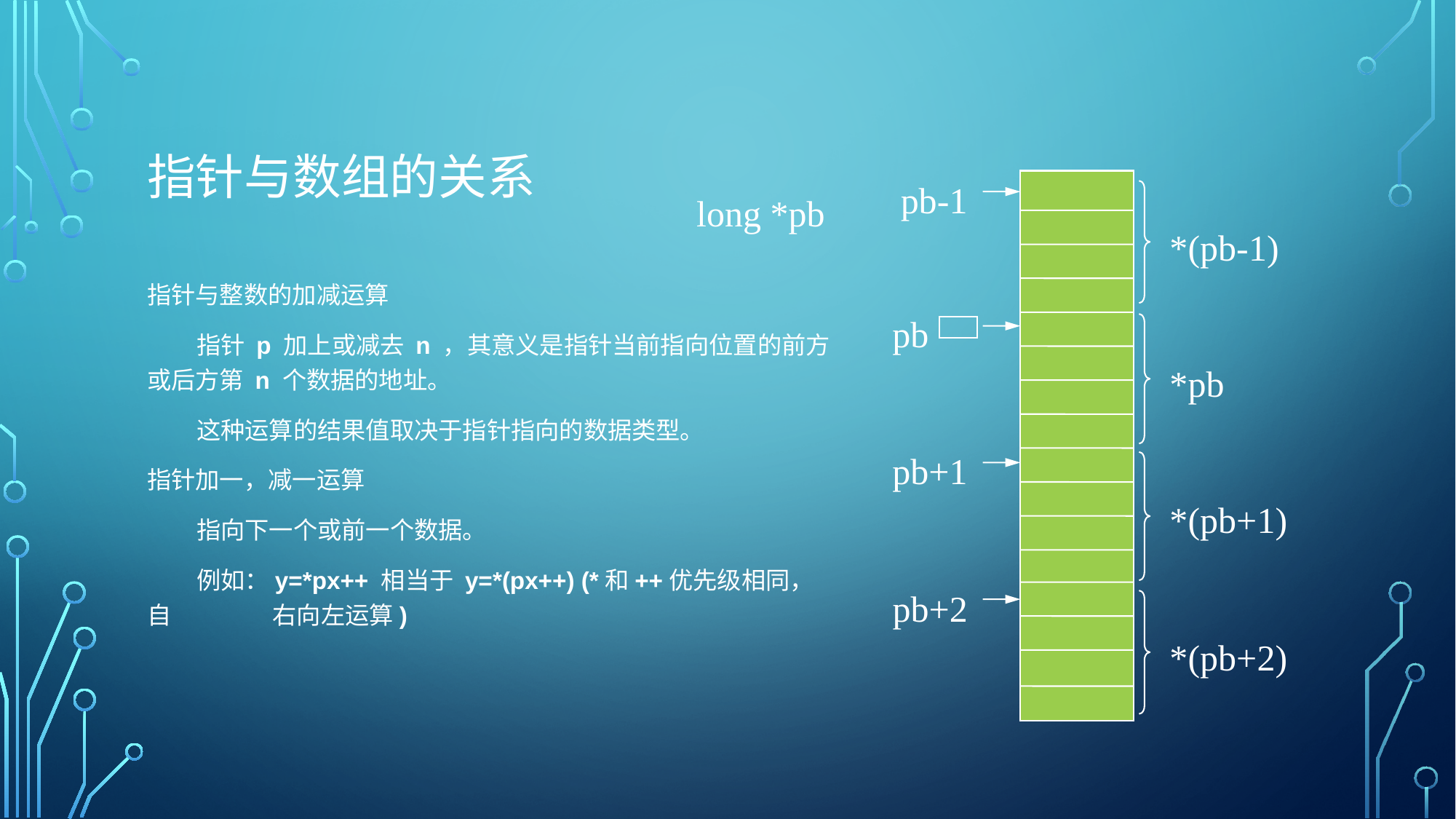

# 指针与数组的关系

pb-1

long *pb

*(pb-1)

pb

*pb

pb+1

*(pb+1)

pb+2

*(pb+2)

指针与整数的加减运算
        指针 p 加上或减去 n ，其意义是指针当前指向位置的前方或后方第 n 个数据的地址。
        这种运算的结果值取决于指针指向的数据类型。
指针加一，减一运算
        指向下一个或前一个数据。
        例如：y=*px++ 相当于 y=*(px++) (*和++优先级相同，自	   右向左运算)